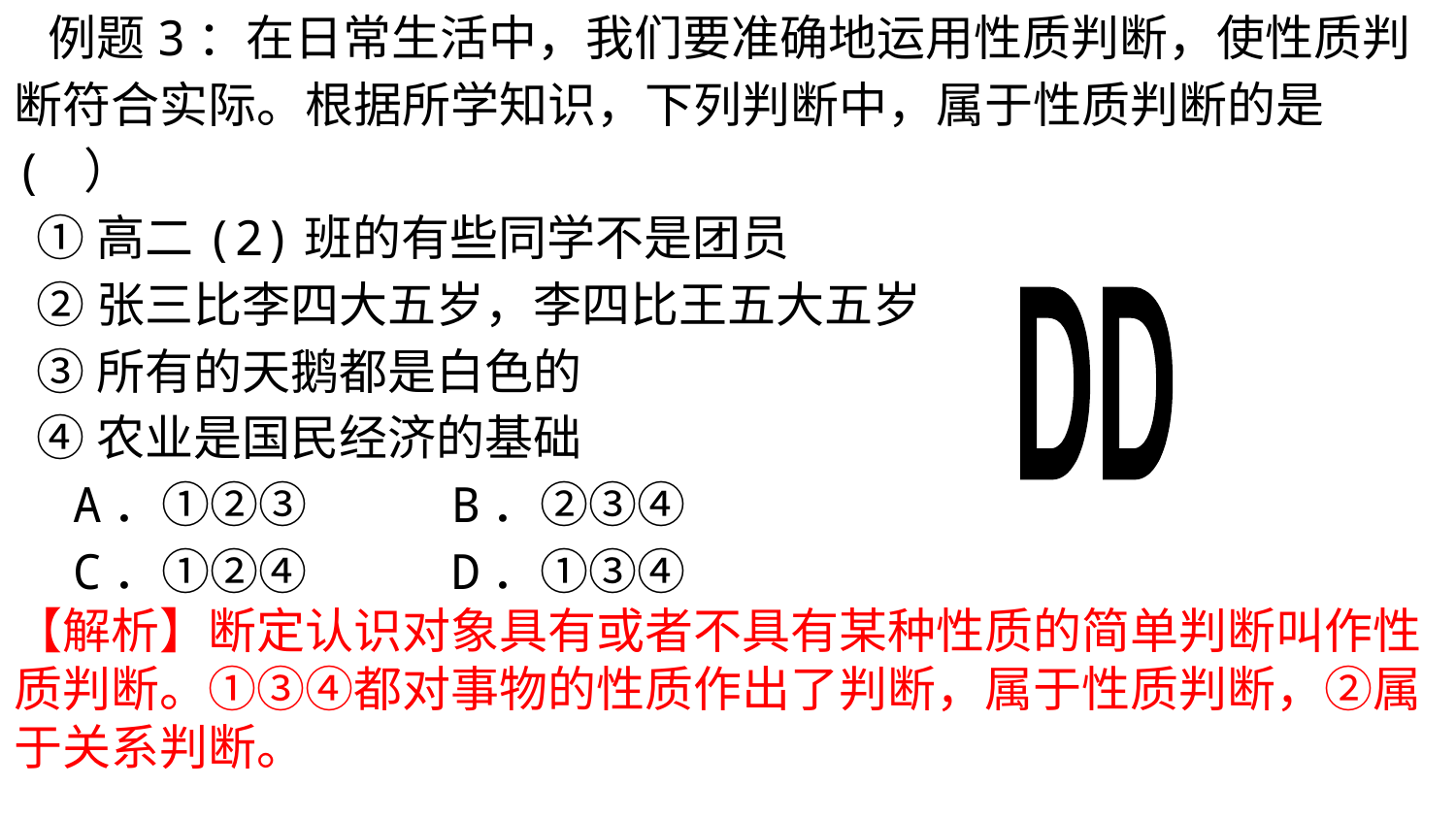

例题3：在日常生活中，我们要准确地运用性质判断，使性质判断符合实际。根据所学知识，下列判断中，属于性质判断的是( ）
  ①高二(2)班的有些同学不是团员
  ②张三比李四大五岁，李四比王五大五岁
  ③所有的天鹅都是白色的
  ④农业是国民经济的基础
  A．①②③  	B．②③④
  C．①②④  	D．①③④
DD
【解析】断定认识对象具有或者不具有某种性质的简单判断叫作性质判断。①③④都对事物的性质作出了判断，属于性质判断，②属于关系判断。